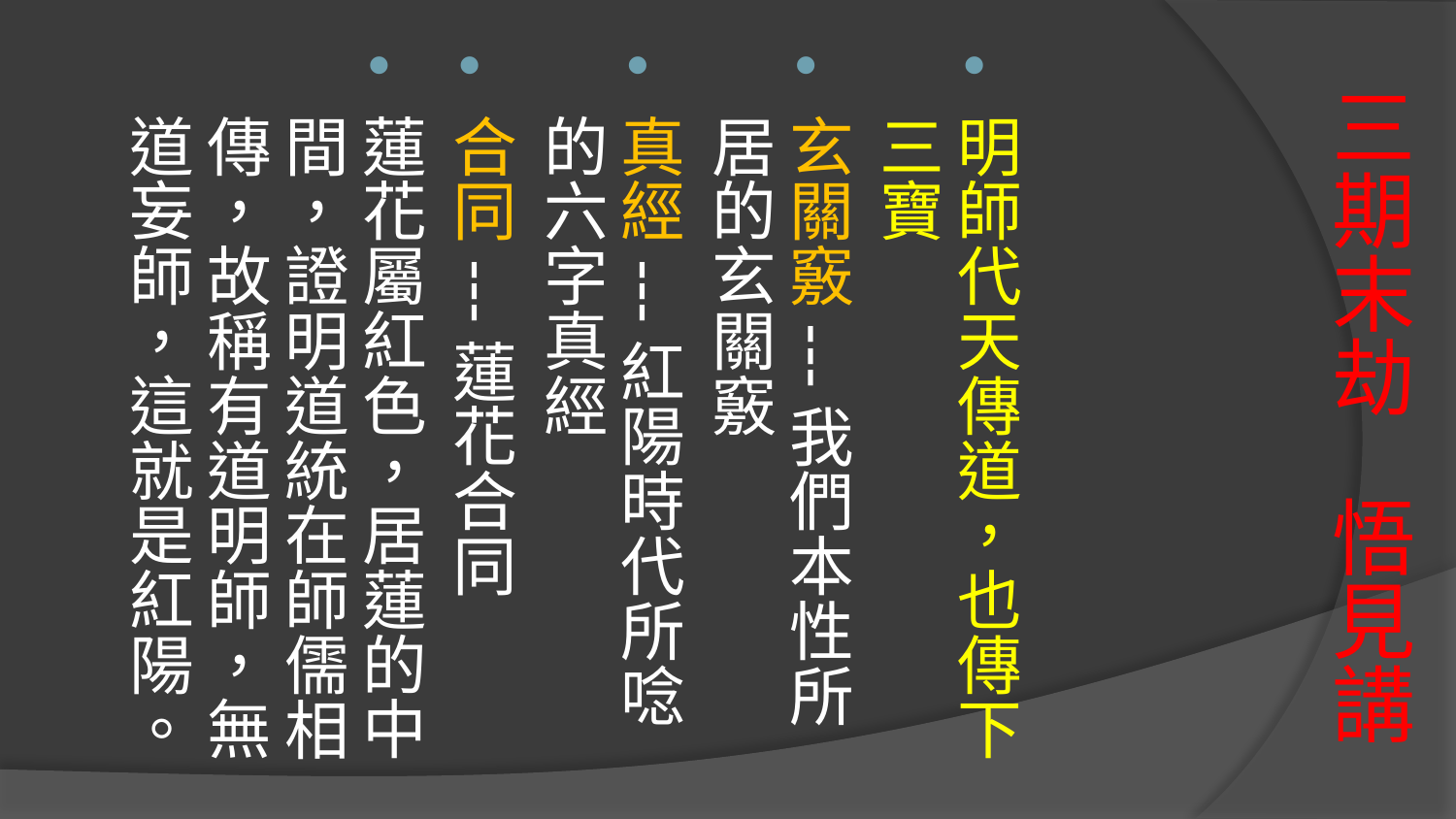

明師代天傳道，也傳下三寶
玄關竅---我們本性所居的玄關竅
真經---紅陽時代所唸的六字真經
合同---蓮花合同
蓮花屬紅色，居蓮的中間，證明道統在師儒相傳，故稱有道明師，無道妄師，這就是紅陽。

# 三期末劫    悟見講